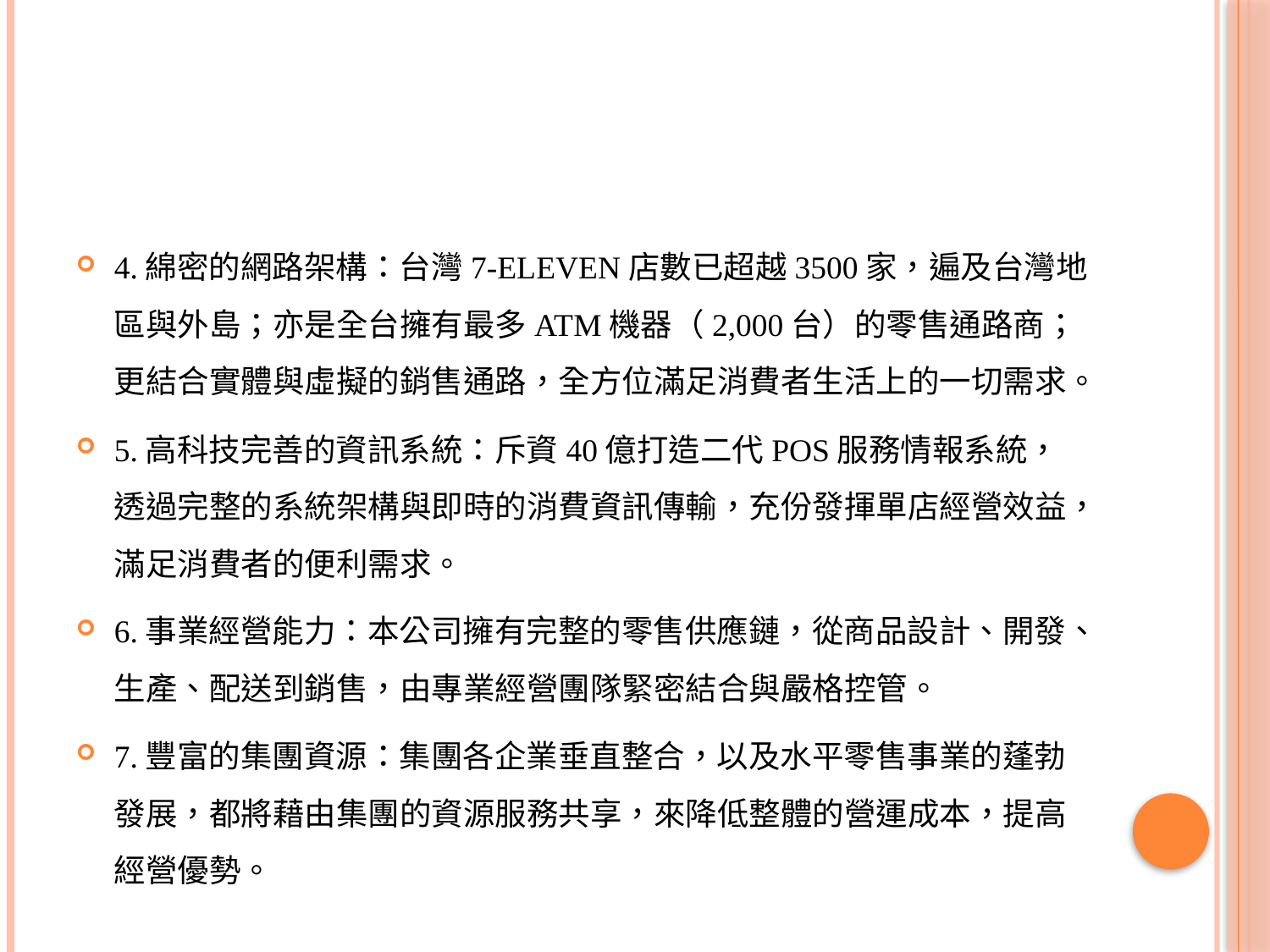

#
4.綿密的網路架構：台灣7-ELEVEN店數已超越3500家，遍及台灣地區與外島；亦是全台擁有最多ATM機器（2,000台）的零售通路商；更結合實體與虛擬的銷售通路，全方位滿足消費者生活上的一切需求。
5.高科技完善的資訊系統：斥資40億打造二代POS服務情報系統，透過完整的系統架構與即時的消費資訊傳輸，充份發揮單店經營效益，滿足消費者的便利需求。
6.事業經營能力：本公司擁有完整的零售供應鏈，從商品設計、開發、生產、配送到銷售，由專業經營團隊緊密結合與嚴格控管。
7.豐富的集團資源：集團各企業垂直整合，以及水平零售事業的蓬勃發展，都將藉由集團的資源服務共享，來降低整體的營運成本，提高經營優勢。